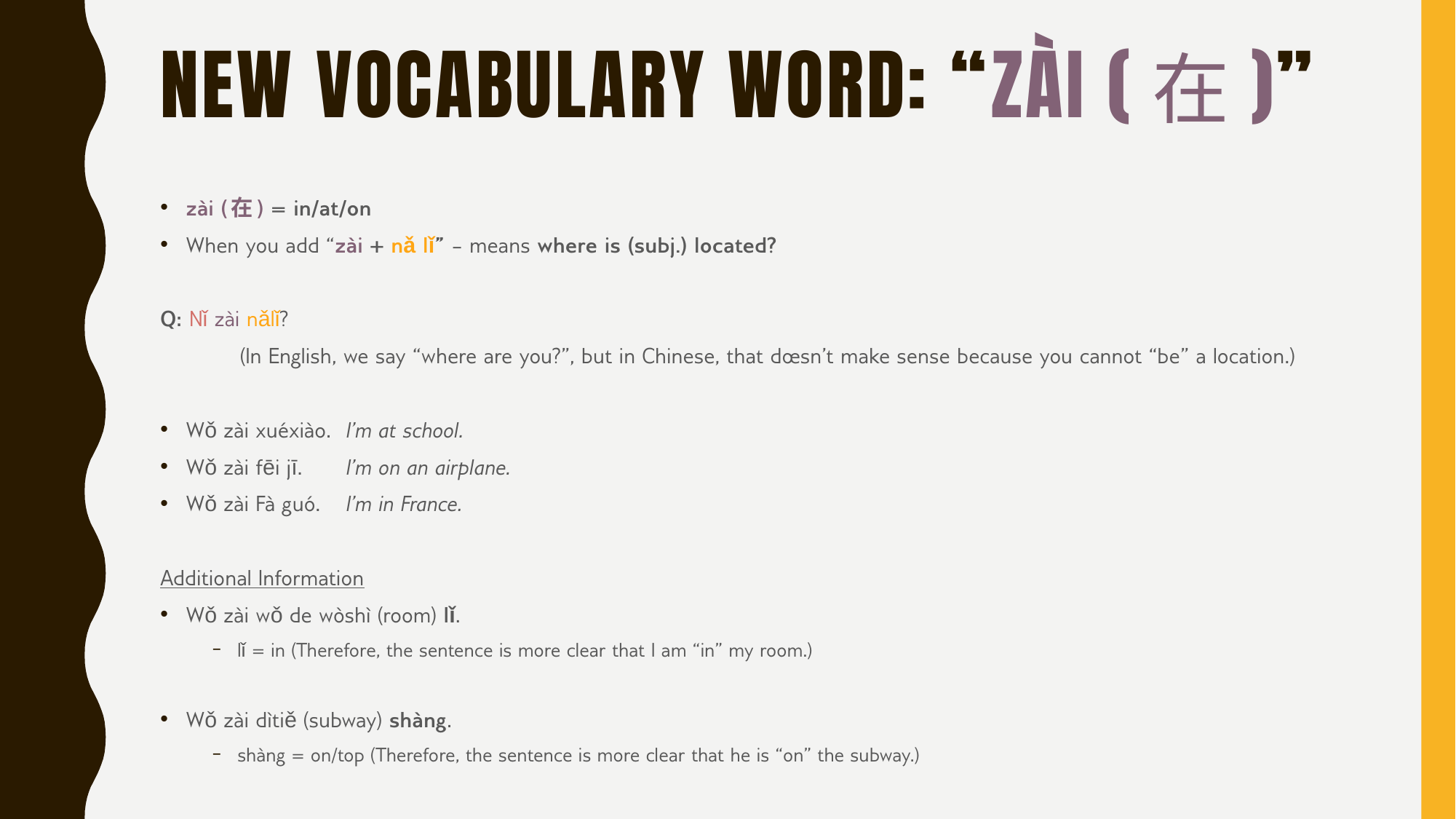

# New Vocabulary word: “Zài (在)”
zài (在) = in/at/on
When you add “zài + nǎ lǐ” – means where is (subj.) located?

Q: Nǐ zài nǎlǐ?
	(In English, we say “where are you?”, but in Chinese, that doesn’t make sense because you cannot “be” a location.)

Wǒ zài xuéxiào. 			I’m at school.
Wǒ zài fēi jī.			I’m on an airplane.
Wǒ zài Fà guó.			I’m in France.

Additional Information
Wǒ zài wǒ de wòshì (room) lǐ.
lǐ = in (Therefore, the sentence is more clear that I am “in” my room.)

Wǒ zài dìtiě (subway) shàng.
shàng = on/top (Therefore, the sentence is more clear that he is “on” the subway.)